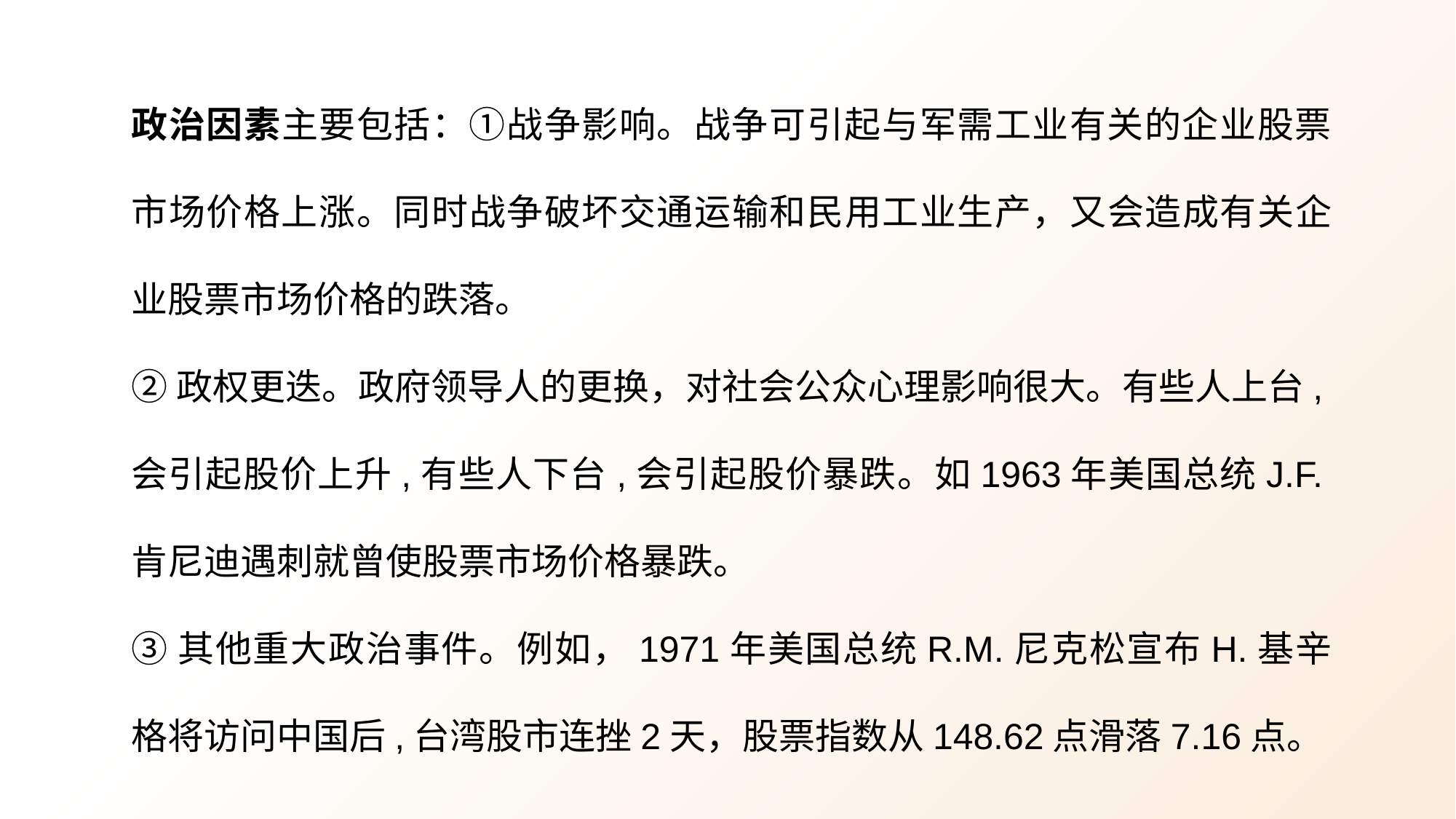

政治因素主要包括：①战争影响。战争可引起与军需工业有关的企业股票市场价格上涨。同时战争破坏交通运输和民用工业生产，又会造成有关企业股票市场价格的跌落。
②政权更迭。政府领导人的更换，对社会公众心理影响很大。有些人上台,会引起股价上升,有些人下台,会引起股价暴跌。如1963年美国总统J.F.肯尼迪遇刺就曾使股票市场价格暴跌。
③其他重大政治事件。例如，1971年美国总统R.M.尼克松宣布H.基辛格将访问中国后,台湾股市连挫2天，股票指数从148.62点滑落7.16点。